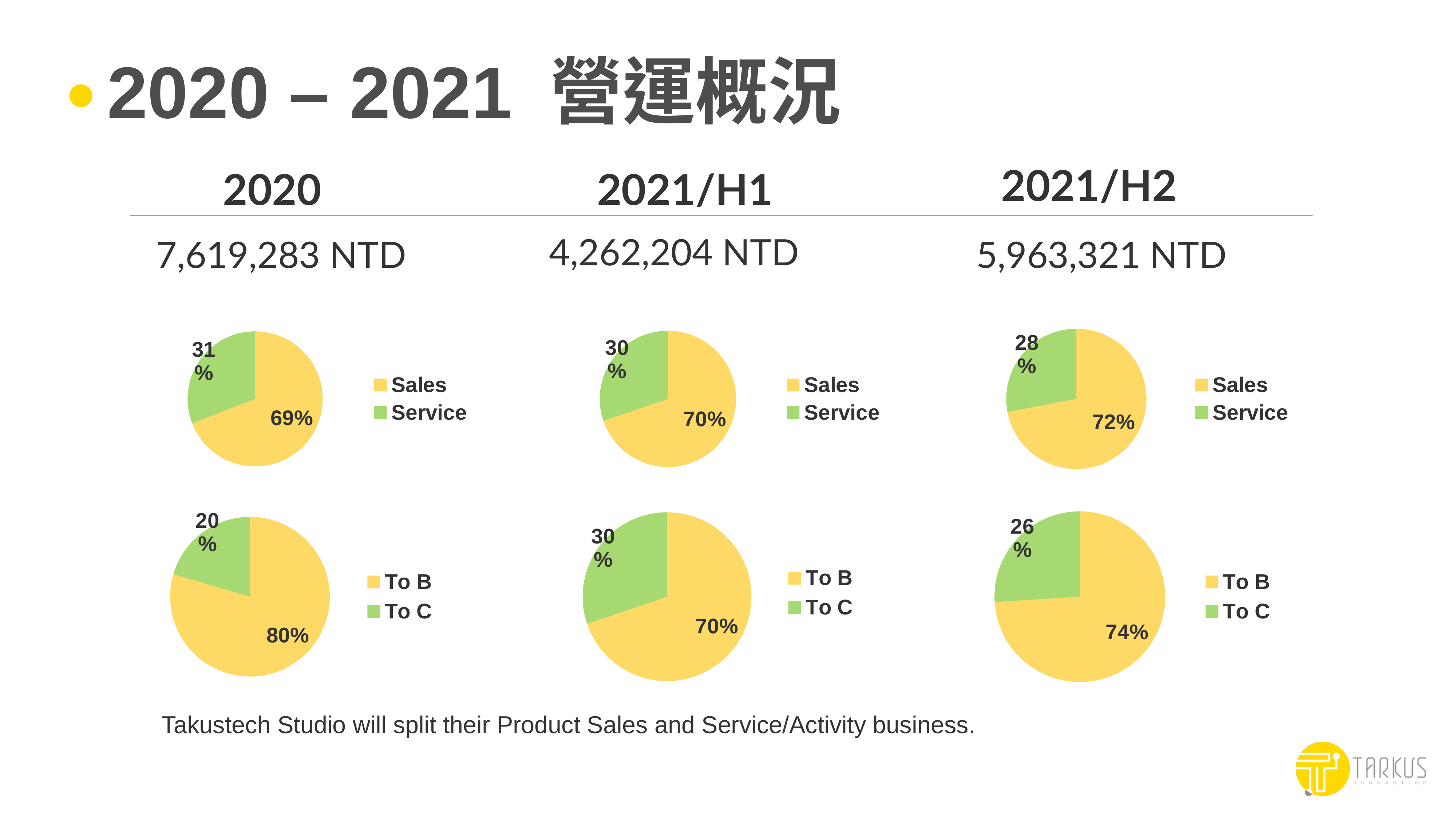

# 2020 – 2021 營運概況
2021/H2
2020
2021/H1
4,262,204 NTD
7,619,283 NTD
5,963,321 NTD

### Chart

| Category | 2019 Q3 | 2019 Q4 | 2020 Q1* |
|---|---|---|---|
| Sales | 0.6909445151261928 | 0.8169364311757258 | 0.9895002386309402 |
| Service | 0.3090554848738127 | 0.22408545125207746 | 0.010611176186866947 |

### Chart

| Category | 2019 Q4 |
|---|---|
| Sales | 0.6979451114399476 |
| Service | 0.30205488856005447 |

### Chart

| Category | 2020 Q1* |
|---|---|
| Sales | 0.7200000000000006 |
| Service | 0.2800000000000001 |

### Chart

| Category | 2019 Q3 |
|---|---|
| To B | 0.7957445449367324 |
| To C | 0.20425545506326845 |

### Chart

| Category | 2019 Q4 |
|---|---|
| To B | 0.6979451114399476 |
| To C | 0.30205488856005447 |

### Chart

| Category | 2020 Q1* |
|---|---|
| To B | 0.7400000000000013 |
| To C | 0.26 |
Takustech Studio will split their Product Sales and Service/Activity business.